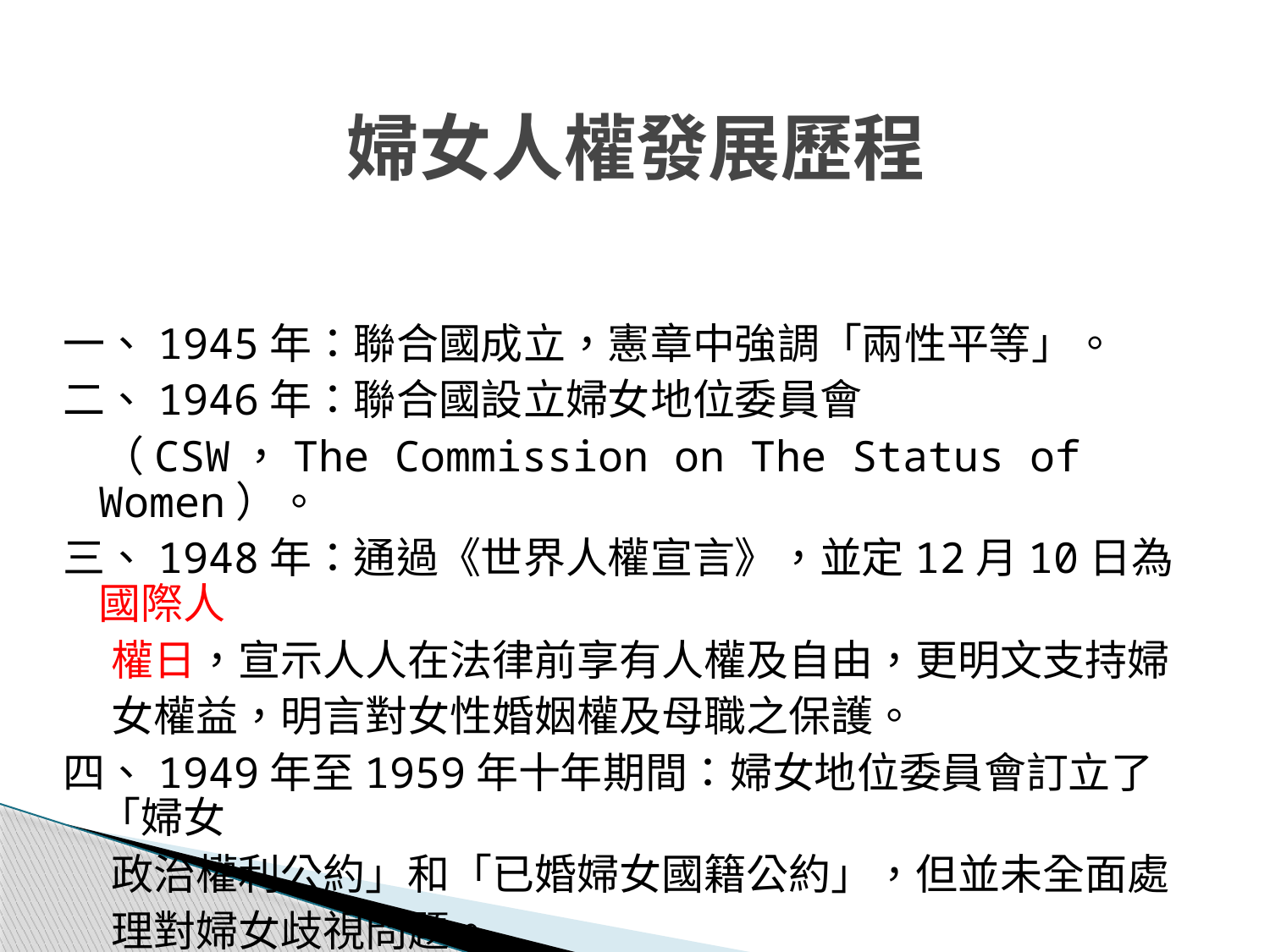

# 婦女人權發展歷程
一、1945年：聯合國成立，憲章中強調「兩性平等」。
二、1946年：聯合國設立婦女地位委員會
   （CSW，The Commission on The Status of Women）。
三、1948年：通過《世界人權宣言》，並定12月10日為國際人
    權日，宣示人人在法律前享有人權及自由，更明文支持婦
    女權益，明言對女性婚姻權及母職之保護。
四、1949年至1959年十年期間：婦女地位委員會訂立了「婦女
    政治權利公約」和「已婚婦女國籍公約」，但並未全面處
    理對婦女歧視問題。